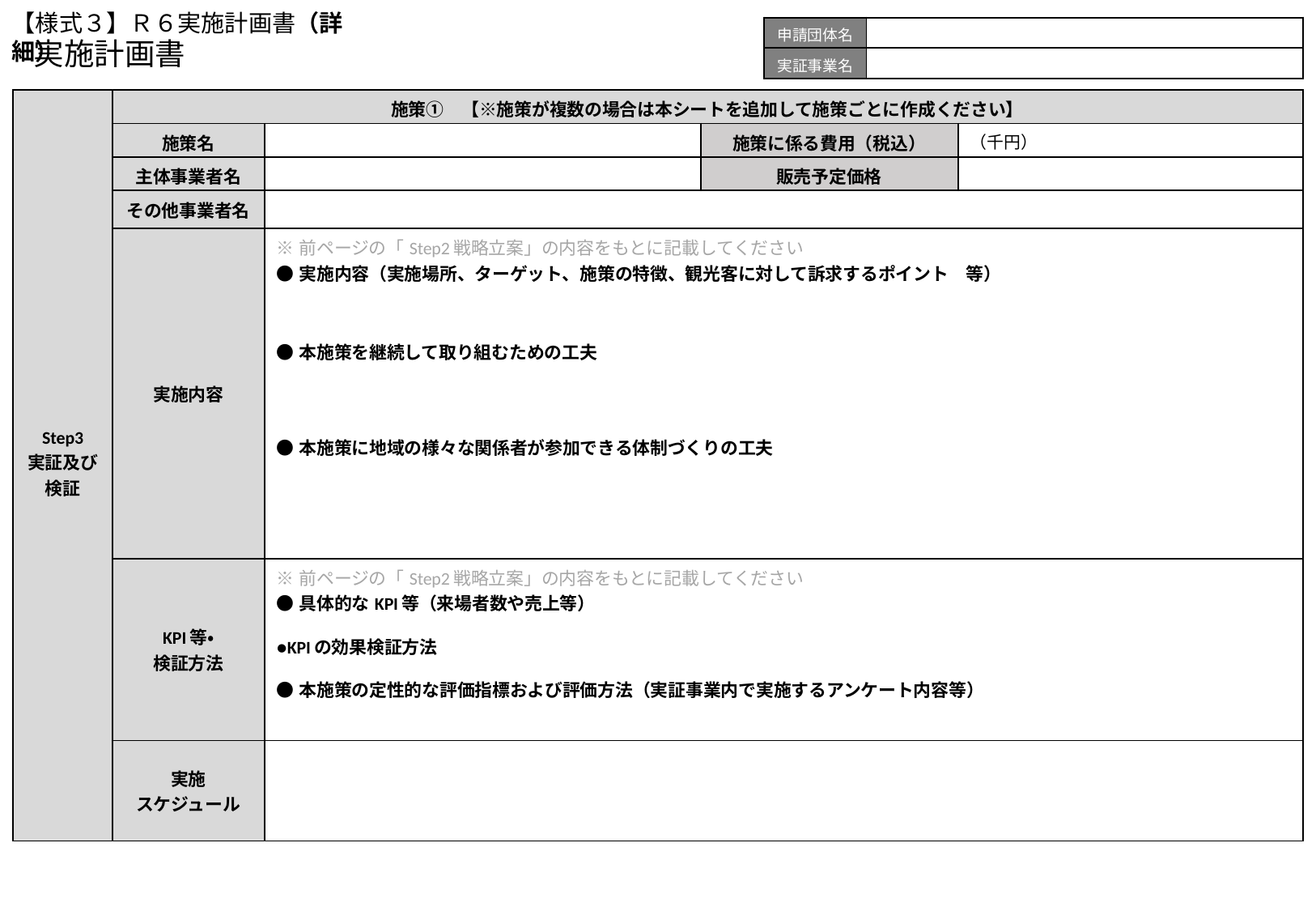

【様式３】Ｒ６実施計画書（詳細）
| 申請団体名 |  |
| --- | --- |
| 実証事業名 |  |
実施計画書
| Step3 実証及び検証 | 施策①　【※施策が複数の場合は本シートを追加して施策ごとに作成ください】 |  |  |  |
| --- | --- | --- | --- | --- |
|  | 施策名 |  | 施策に係る費用（税込） | （千円） |
|  | 主体事業者名 |  | 販売予定価格 |  |
|  | その他事業者名 |  |  |  |
|  | 実施内容 | ※前ページの「Step2戦略立案」の内容をもとに記載してください ●実施内容（実施場所、ターゲット、施策の特徴、観光客に対して訴求するポイント　等）　　 ●本施策を継続して取り組むための工夫 ●本施策に地域の様々な関係者が参加できる体制づくりの工夫 |  |  |
|  | KPI等・ 検証方法 | ※前ページの「Step2戦略立案」の内容をもとに記載してください ●具体的なKPI等（来場者数や売上等） ●KPIの効果検証方法 ●本施策の定性的な評価指標および評価方法（実証事業内で実施するアンケート内容等） |  |  |
|  | 実施 スケジュール |  |  |  |